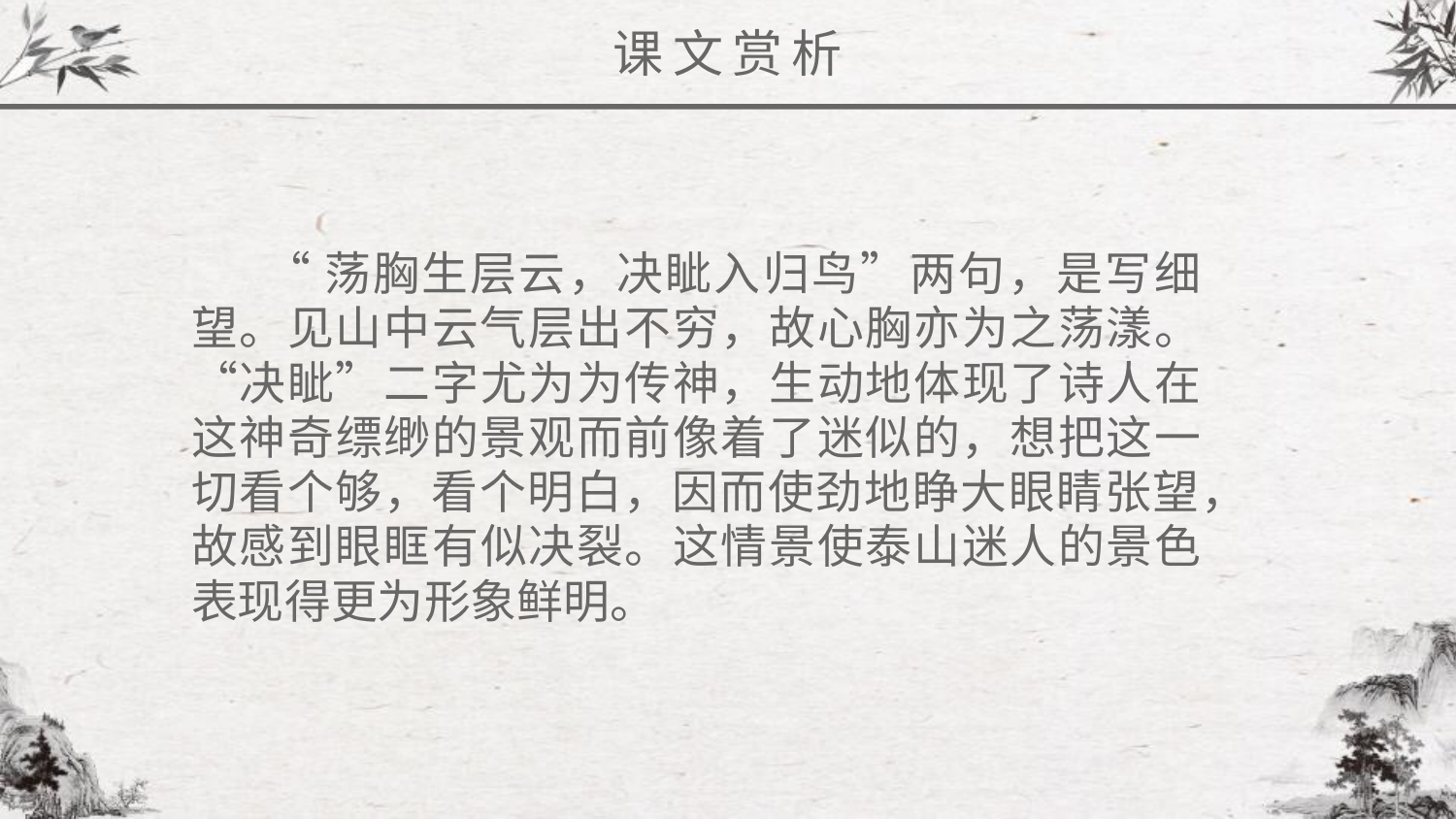

课文赏析

“荡胸生层云，决眦入归鸟”两句，是写细望。见山中云气层出不穷，故心胸亦为之荡漾。“决眦”二字尤为为传神，生动地体现了诗人在这神奇缥缈的景观而前像着了迷似的，想把这一切看个够，看个明白，因而使劲地睁大眼睛张望，故感到眼眶有似决裂。这情景使泰山迷人的景色表现得更为形象鲜明。